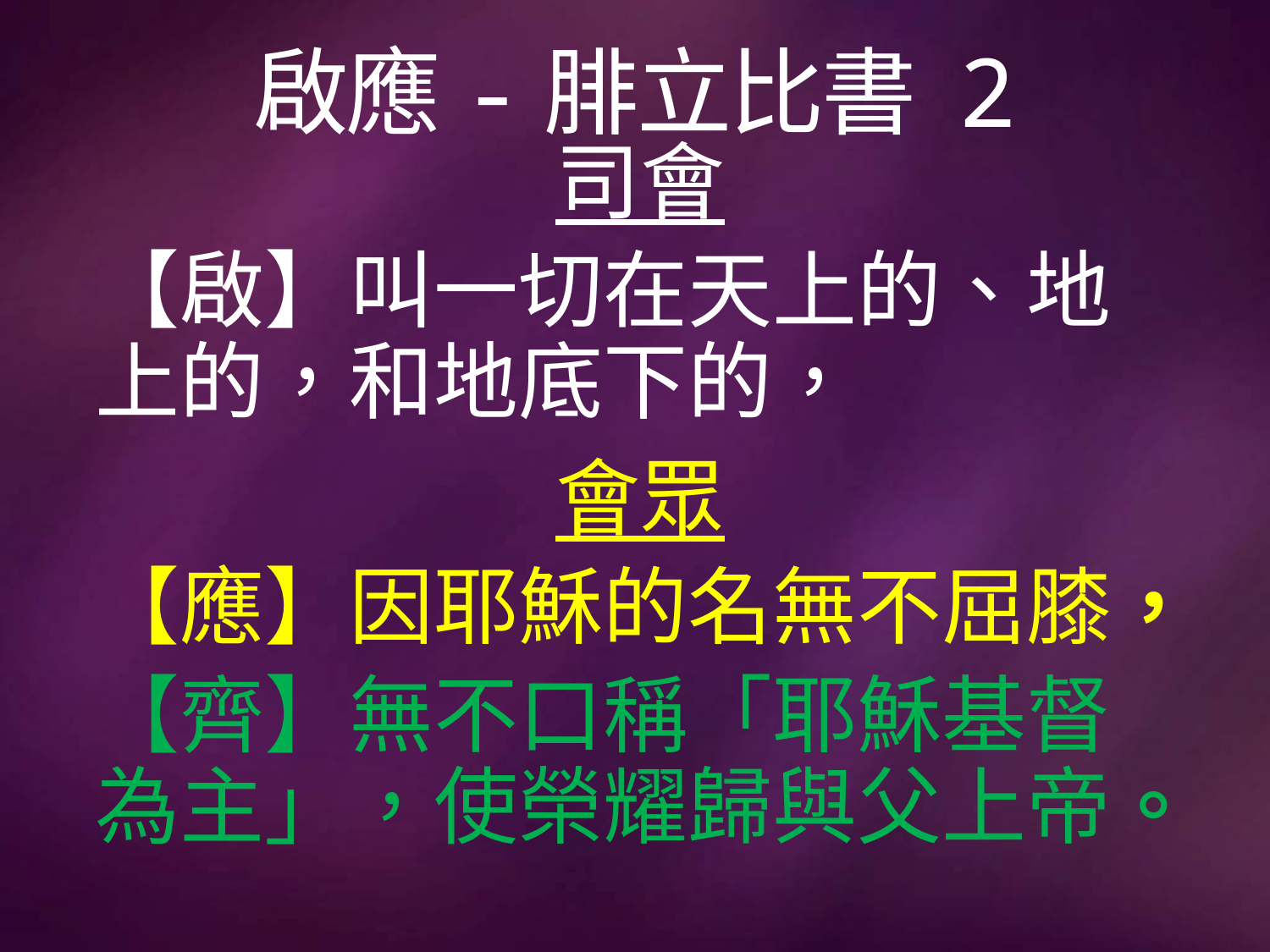

# 啟應-腓立比書 2
司會
【啟】叫一切在天上的、地上的，和地底下的，

會眾
【應】因耶穌的名無不屈膝，
【齊】無不口稱「耶穌基督為主」，使榮耀歸與父上帝。